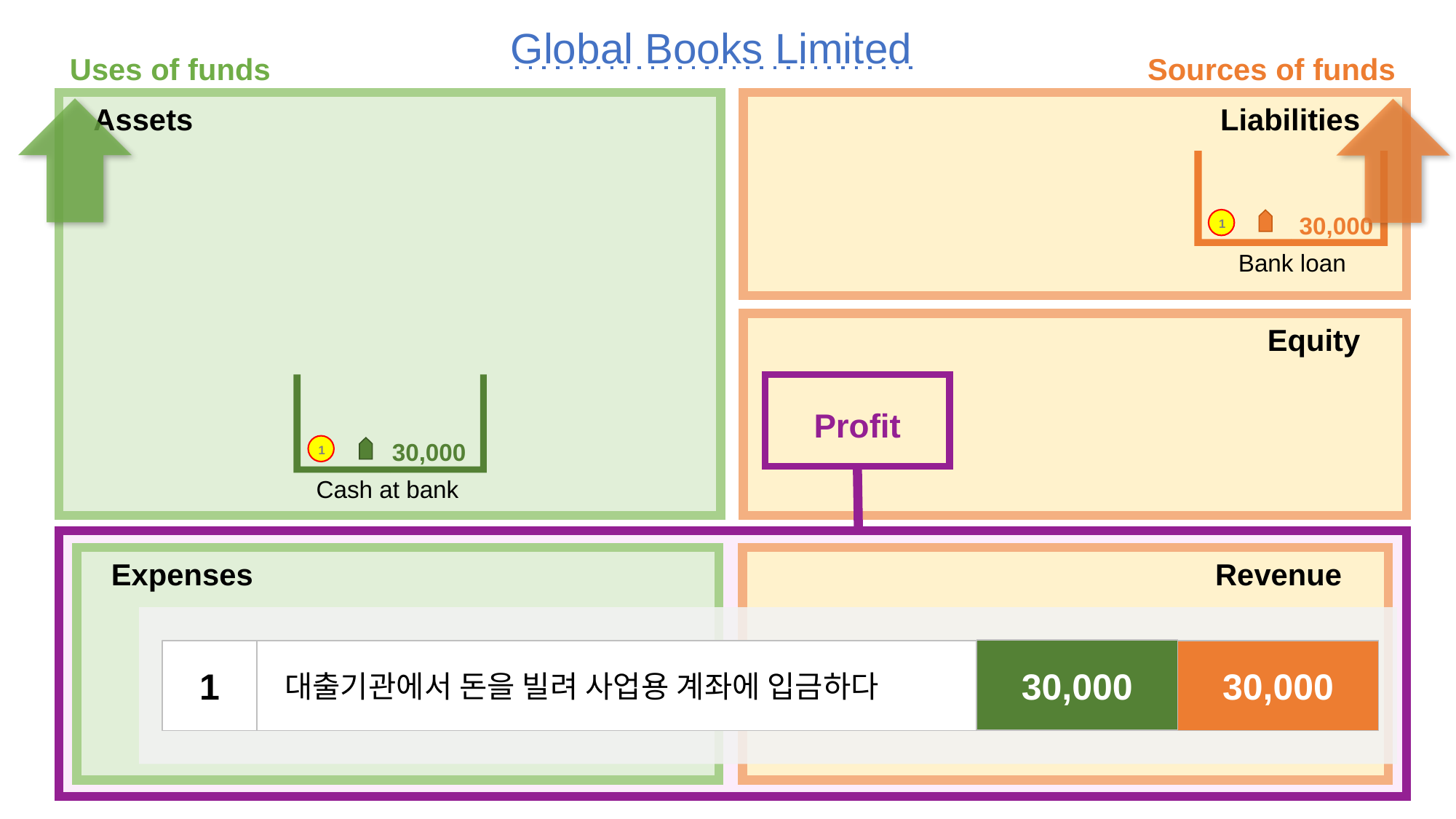

Global Books Limited
Uses of funds
Sources of funds
_Assets
Liabilities_
Equity_
Profit

_Expenses
Revenue_

30,000

1

Bank loan

30,000

1

Cash at bank

30,000
1
Cash
30,000
Bank loan
30,000
대출기관에서 돈을 빌려 사업용 계좌에 입금하다
30,000